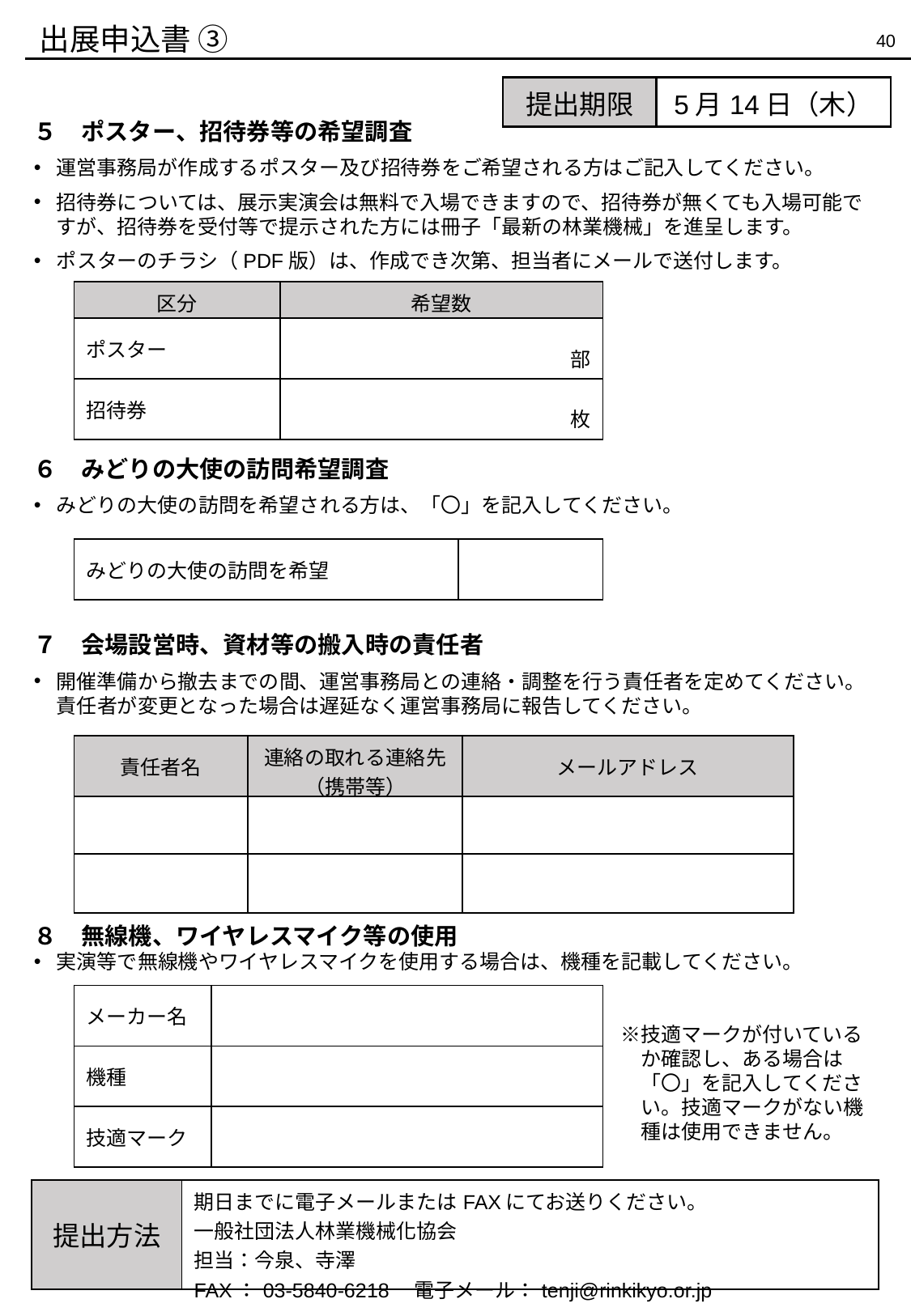

出展申込書 ③
40
| 提出期限 | 5月14日（木） |
| --- | --- |
５　ポスター、招待券等の希望調査
運営事務局が作成するポスター及び招待券をご希望される方はご記入してください。
招待券については、展示実演会は無料で入場できますので、招待券が無くても入場可能ですが、招待券を受付等で提示された方には冊子「最新の林業機械」を進呈します。
ポスターのチラシ（PDF版）は、作成でき次第、担当者にメールで送付します。

６　みどりの大使の訪問希望調査
みどりの大使の訪問を希望される方は、「〇」を記入してください。

７　会場設営時、資材等の搬入時の責任者
開催準備から撤去までの間、運営事務局との連絡・調整を行う責任者を定めてください。責任者が変更となった場合は遅延なく運営事務局に報告してください。

８　無線機、ワイヤレスマイク等の使用
実演等で無線機やワイヤレスマイクを使用する場合は、機種を記載してください。

　　　　　　　　　　　　　　　　　　　　　　　　　　　　　※技適マークが付いている
　　　　　　　　　　　　　　　　　　　　　　　　　　　　　　か確認し、ある場合は
　　　　　　　　　　　　　　　　　　　　　　　　　　　　　　「〇」を記入してくださ
　　　　　　　　　　　　　　　　　　　　　　　　　　　　　　い。技適マークがない機
　　　　　　　　　　　　　　　　　　　　　　　　　　　　　　種は使用できません。

| 区分 | 希望数 |
| --- | --- |
| ポスター | 部 |
| 招待券 | 枚 |
７　（検討中）スタンプラリー関係の装飾の協力調査
重機への恐竜装飾にご協力いただける方は、「○」と内容をご記入してください。

| みどりの大使の訪問を希望 | 部 |
| --- | --- |
| 責任者名 | 連絡の取れる連絡先（携帯等） | メールアドレス |
| --- | --- | --- |
|  |  |  |
|  |  |  |
| メーカー名 |  |
| --- | --- |
| 機種 |  |
| 技適マーク |  |
| 提出方法 | 期日までに電子メールまたはFAXにてお送りください。 一般社団法人林業機械化協会 担当：今泉、寺澤 FAX：03-5840-6218　電子メール：tenji@rinkikyo.or.jp |
| --- | --- |